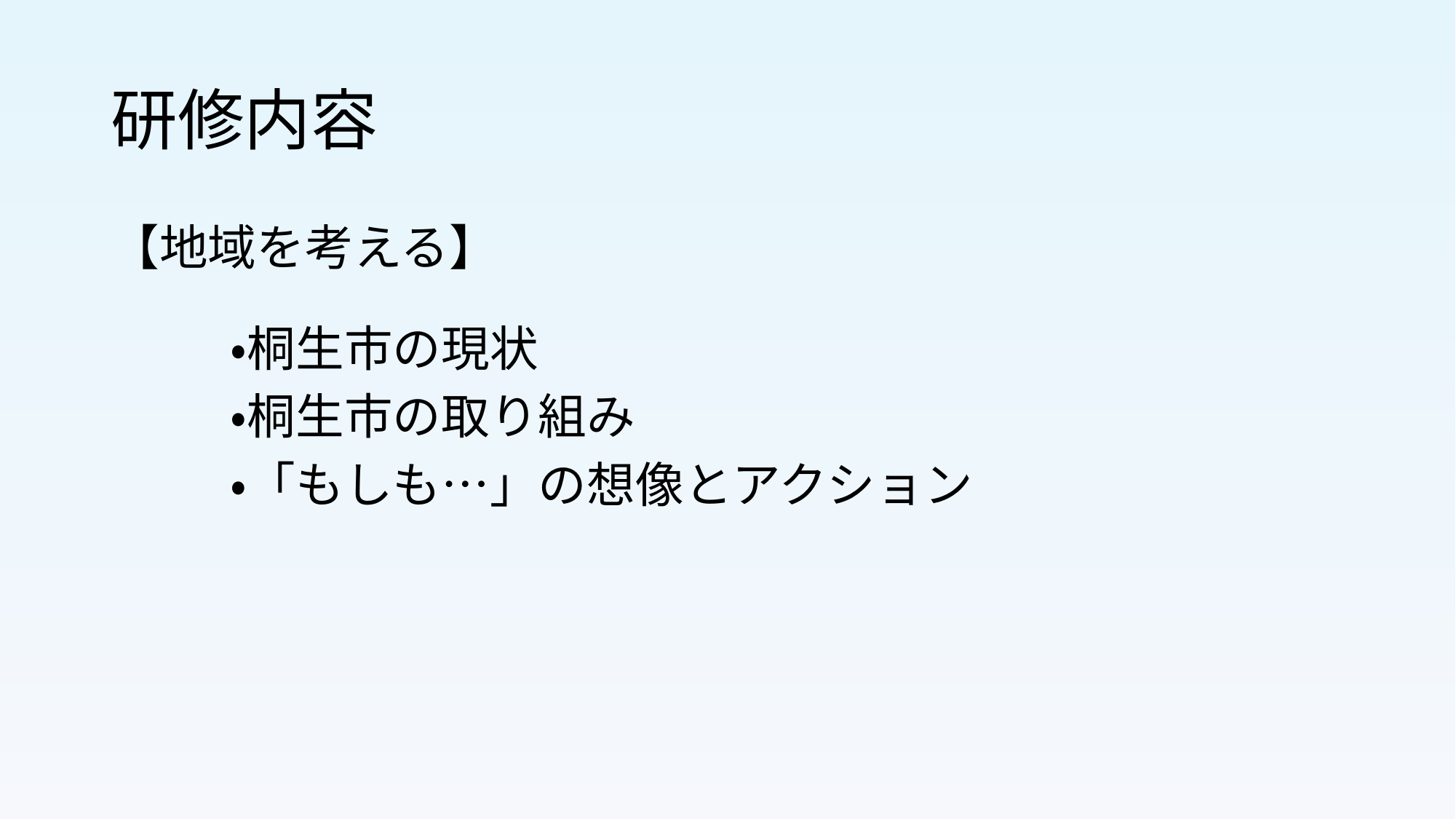

# 研修内容
【地域を考える】

・桐生市の現状
・桐生市の取り組み
・「もしも…」の想像とアクション